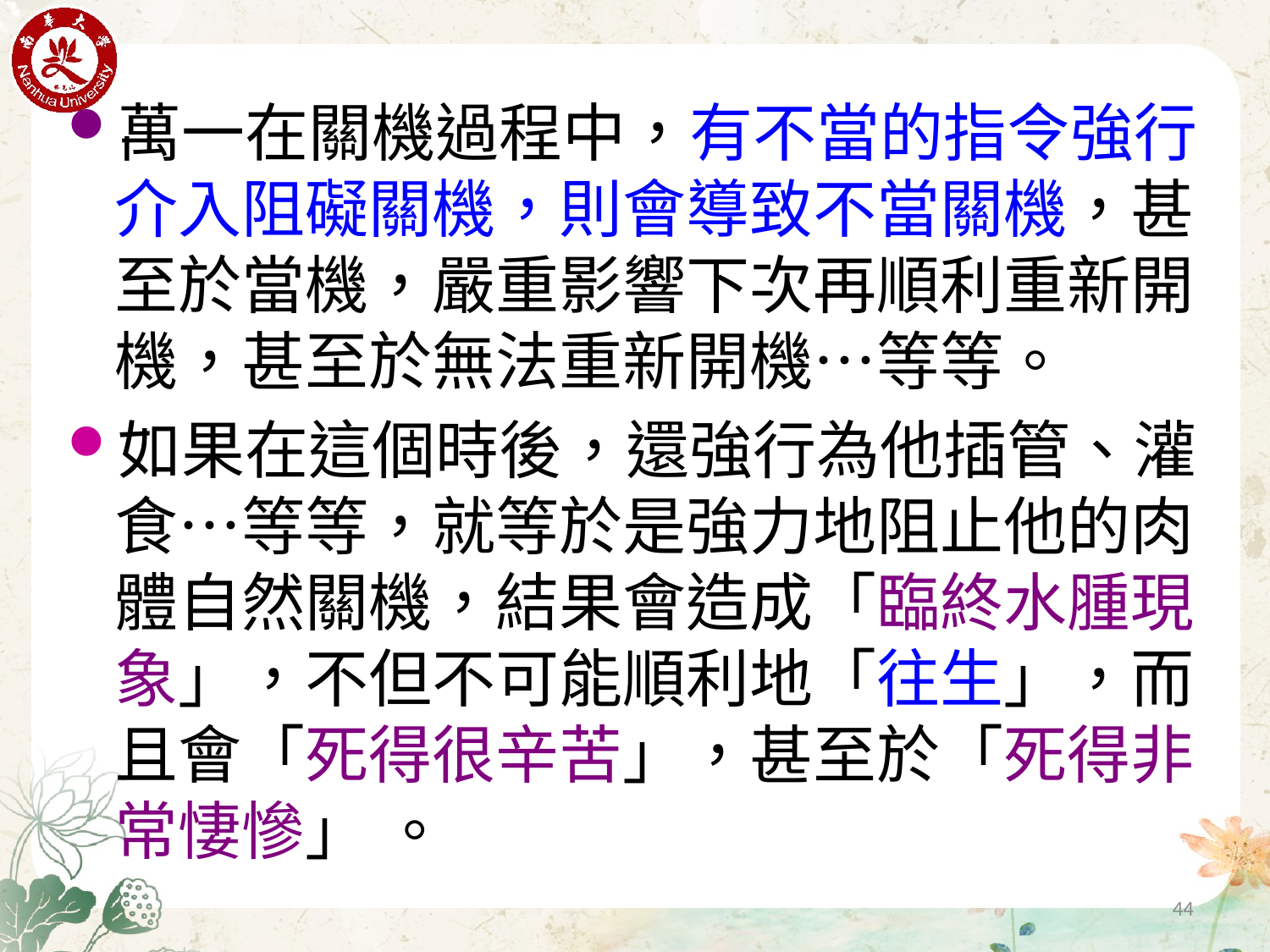

萬一在關機過程中，有不當的指令強行介入阻礙關機，則會導致不當關機，甚至於當機，嚴重影響下次再順利重新開機，甚至於無法重新開機…等等。
如果在這個時後，還強行為他插管、灌食…等等，就等於是強力地阻止他的肉體自然關機，結果會造成「臨終水腫現象」，不但不可能順利地「往生」，而且會「死得很辛苦」，甚至於「死得非常悽慘」 。
44